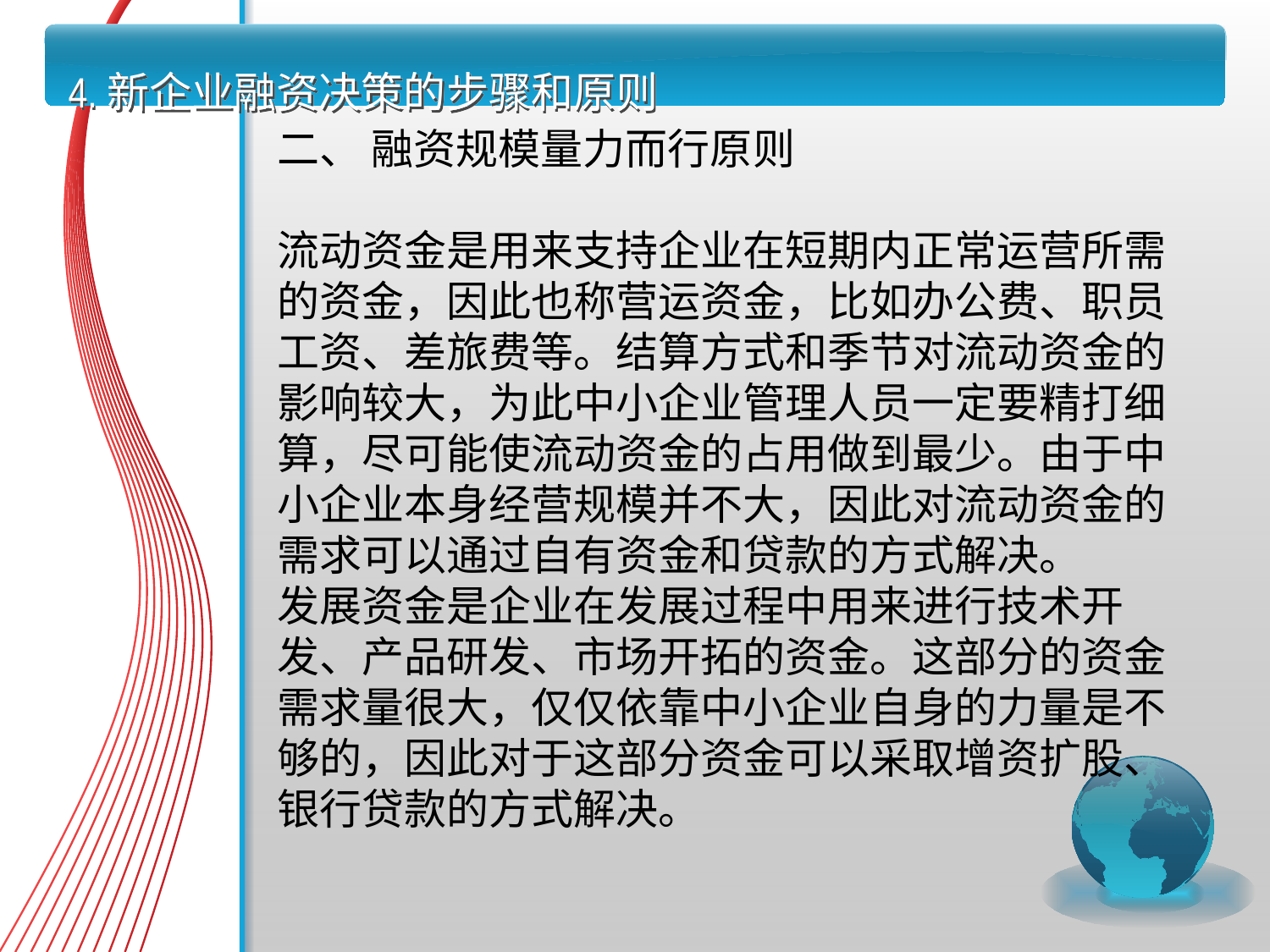

# 4.新企业融资决策的步骤和原则
二、 融资规模量力而行原则

流动资金是用来支持企业在短期内正常运营所需的资金，因此也称营运资金，比如办公费、职员工资、差旅费等。结算方式和季节对流动资金的影响较大，为此中小企业管理人员一定要精打细算，尽可能使流动资金的占用做到最少。由于中小企业本身经营规模并不大，因此对流动资金的需求可以通过自有资金和贷款的方式解决。      发展资金是企业在发展过程中用来进行技术开发、产品研发、市场开拓的资金。这部分的资金需求量很大，仅仅依靠中小企业自身的力量是不够的，因此对于这部分资金可以采取增资扩股、银行贷款的方式解决。